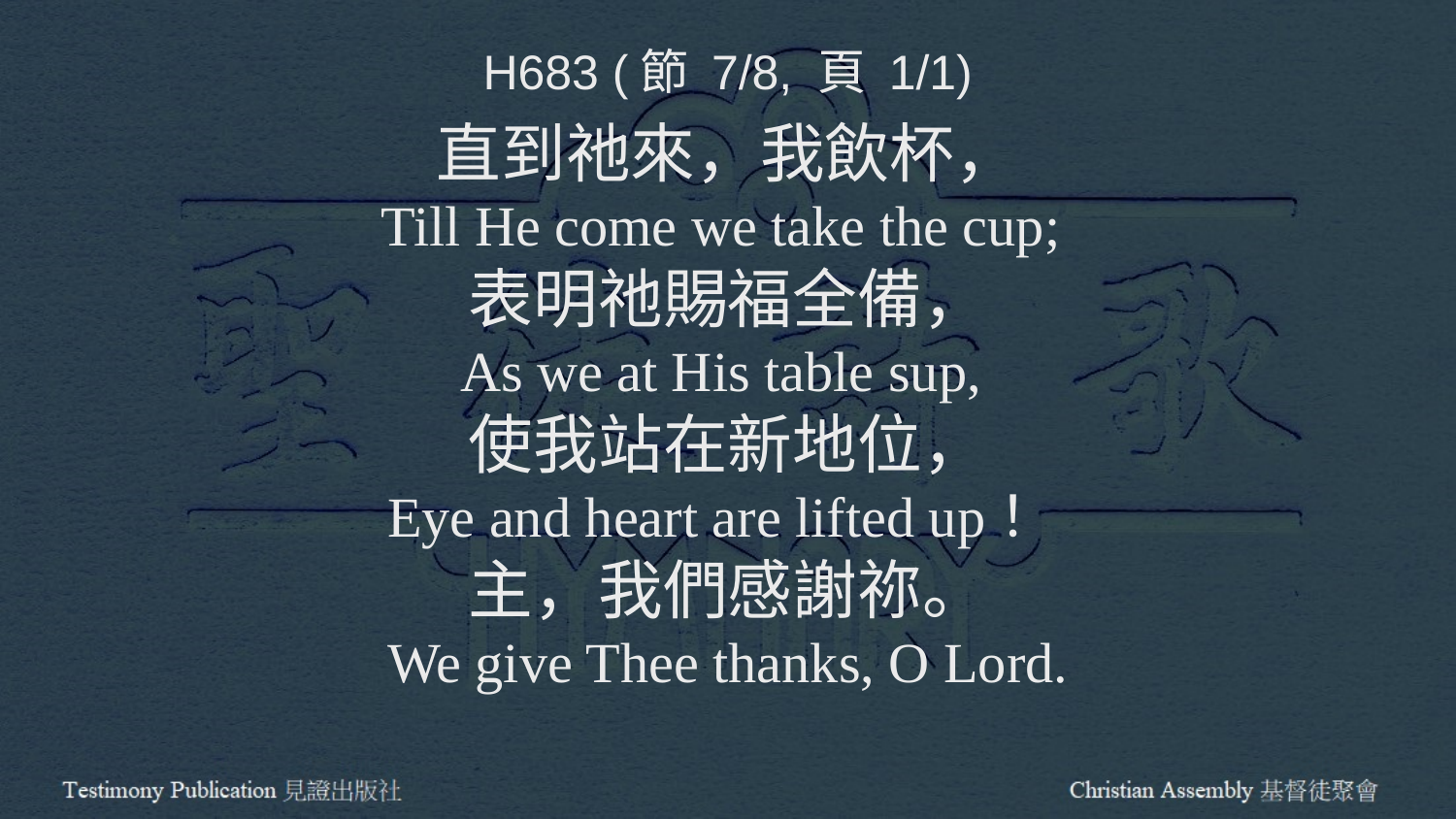

H683 (節 7/8, 頁 1/1)
直到祂來，我飲杯，
Till He come we take the cup;
表明祂賜福全備，
As we at His table sup,
使我站在新地位，
Eye and heart are lifted up！
主，我們感謝祢。
We give Thee thanks, O Lord.